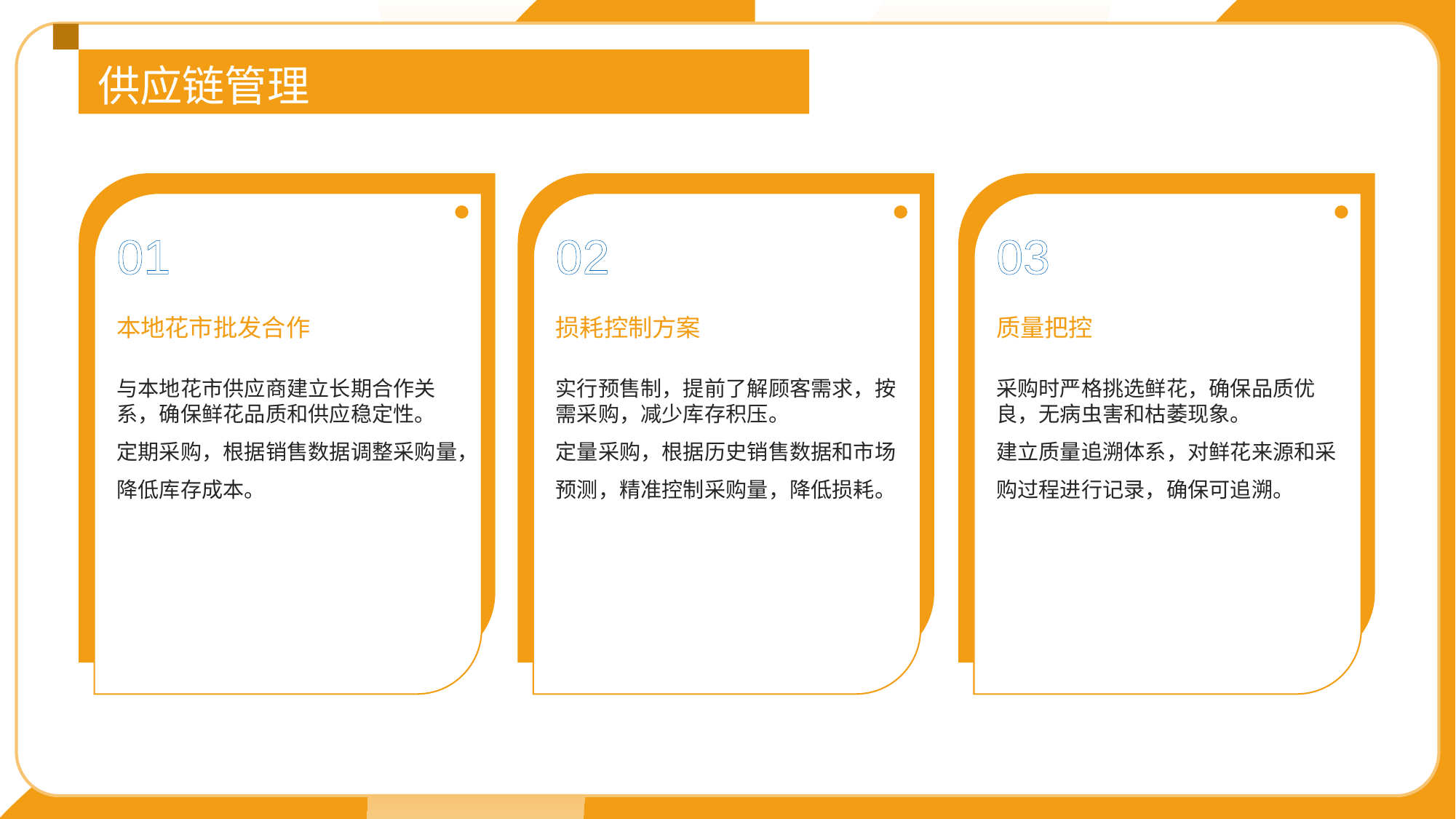

供应链管理

01
02
03
本地花市批发合作
损耗控制方案
质量把控
与本地花市供应商建立长期合作关系，确保鲜花品质和供应稳定性。
定期采购，根据销售数据调整采购量，降低库存成本。
实行预售制，提前了解顾客需求，按需采购，减少库存积压。
定量采购，根据历史销售数据和市场预测，精准控制采购量，降低损耗。
采购时严格挑选鲜花，确保品质优良，无病虫害和枯萎现象。
建立质量追溯体系，对鲜花来源和采购过程进行记录，确保可追溯。